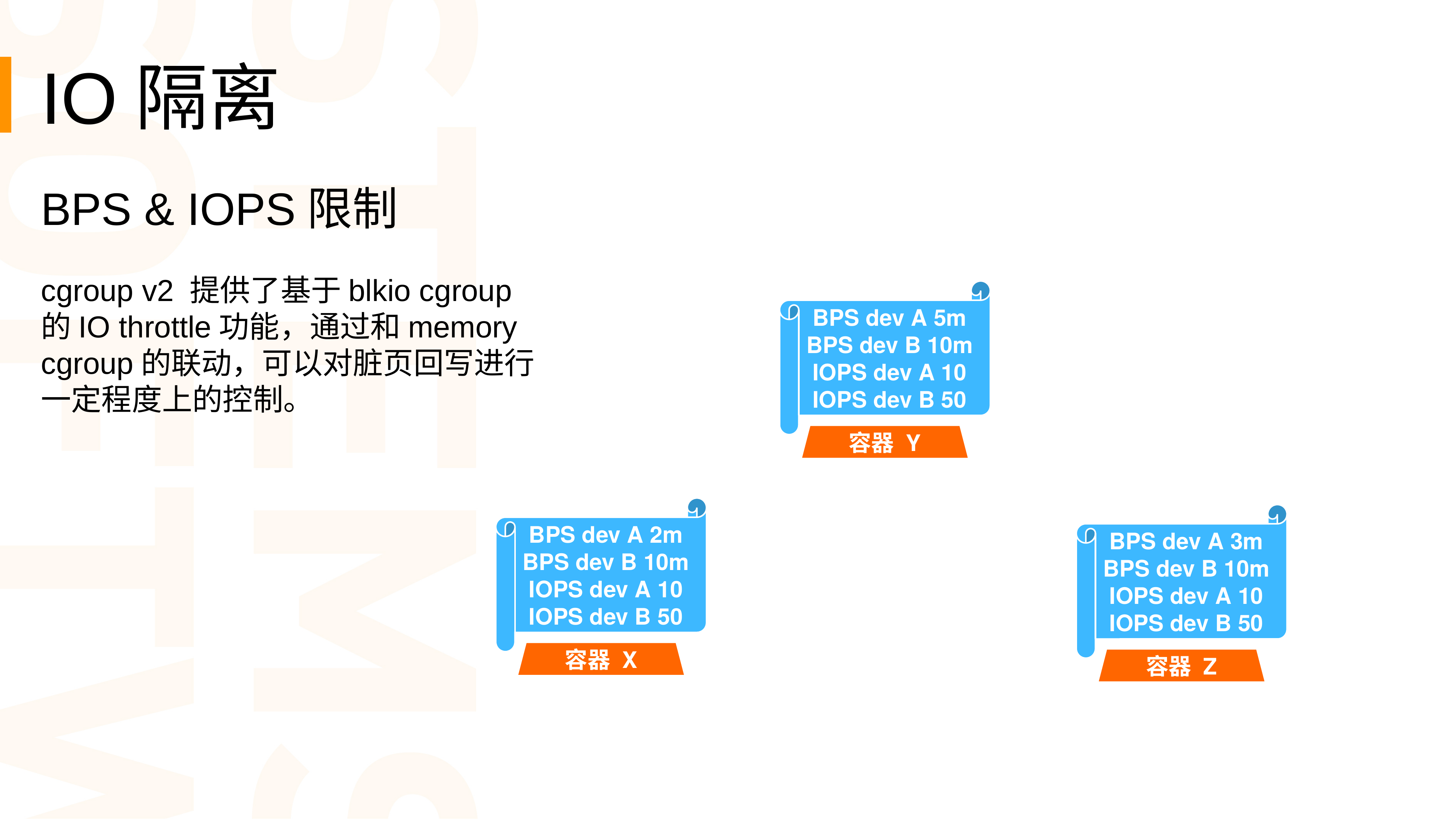

IO隔离

BPS & IOPS限制

cgroup v2 提供了基于blkio cgroup的IO throttle功能，通过和memory cgroup的联动，可以对脏页回写进行一定程度上的控制。

BPS dev A 5m
BPS dev B 10m
IOPS dev A 10
IOPS dev B 50
容器 Y
BPS dev A 2m
BPS dev B 10m
IOPS dev A 10
IOPS dev B 50
BPS dev A 3m
BPS dev B 10m
IOPS dev A 10
IOPS dev B 50
容器 X
容器 Z